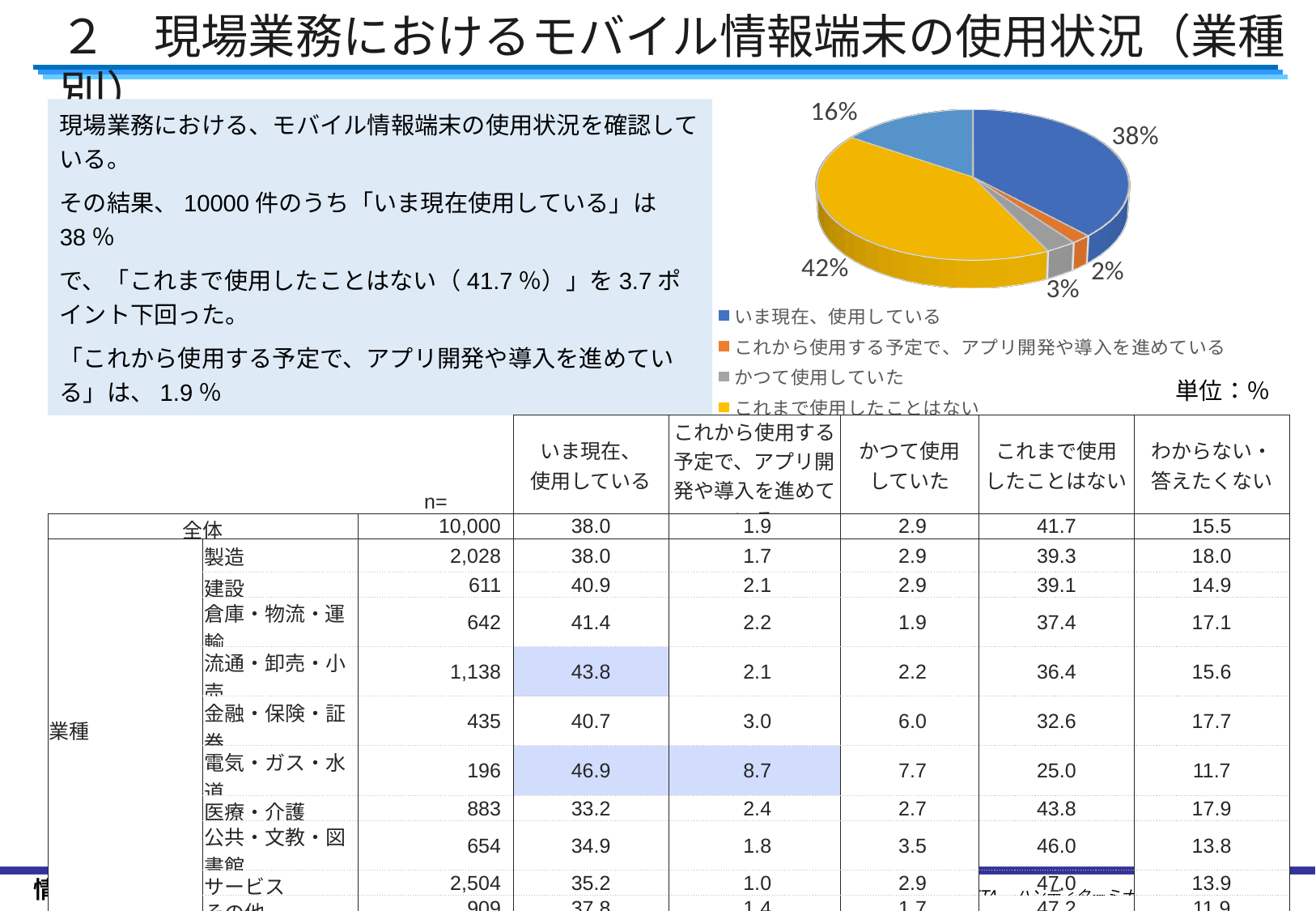

２　現場業務におけるモバイル情報端末の使用状況（業種別）

[unsupported chart]

現場業務における、モバイル情報端末の使用状況を確認している。
その結果、10000件のうち「いま現在使用している」は38％
で、「これまで使用したことはない（41.7％）」を3.7ポイント下回った。
「これから使用する予定で、アプリ開発や導入を進めている」は、1.9％
⾒られ、新たに使用に向けて、準備を進めている様⼦もうかがえる。
業種別では、「電気・ガス・⽔道」で、8.7％⾒られる。
単位：％
|  |  | n= | いま現在、 使用している | これから使用する予定で、アプリ開発や導入を進めている | かつて使用 していた | これまで使用 したことはない | わからない・ 答えたくない |
| --- | --- | --- | --- | --- | --- | --- | --- |
| 全体 |  | 10,000 | 38.0 | 1.9 | 2.9 | 41.7 | 15.5 |
| 業種 | 製造 | 2,028 | 38.0 | 1.7 | 2.9 | 39.3 | 18.0 |
|  | 建設 | 611 | 40.9 | 2.1 | 2.9 | 39.1 | 14.9 |
|  | 倉庫・物流・運輸 | 642 | 41.4 | 2.2 | 1.9 | 37.4 | 17.1 |
|  | 流通・卸売・小売 | 1,138 | 43.8 | 2.1 | 2.2 | 36.4 | 15.6 |
|  | 金融・保険・証券 | 435 | 40.7 | 3.0 | 6.0 | 32.6 | 17.7 |
|  | 電気・ガス・水道 | 196 | 46.9 | 8.7 | 7.7 | 25.0 | 11.7 |
|  | 医療・介護 | 883 | 33.2 | 2.4 | 2.7 | 43.8 | 17.9 |
|  | 公共・文教・図書館 | 654 | 34.9 | 1.8 | 3.5 | 46.0 | 13.8 |
|  | サービス | 2,504 | 35.2 | 1.0 | 2.9 | 47.0 | 13.9 |
|  | その他 | 909 | 37.8 | 1.4 | 1.7 | 47.2 | 11.9 |
|  |  |  |  |  |  |  |  |